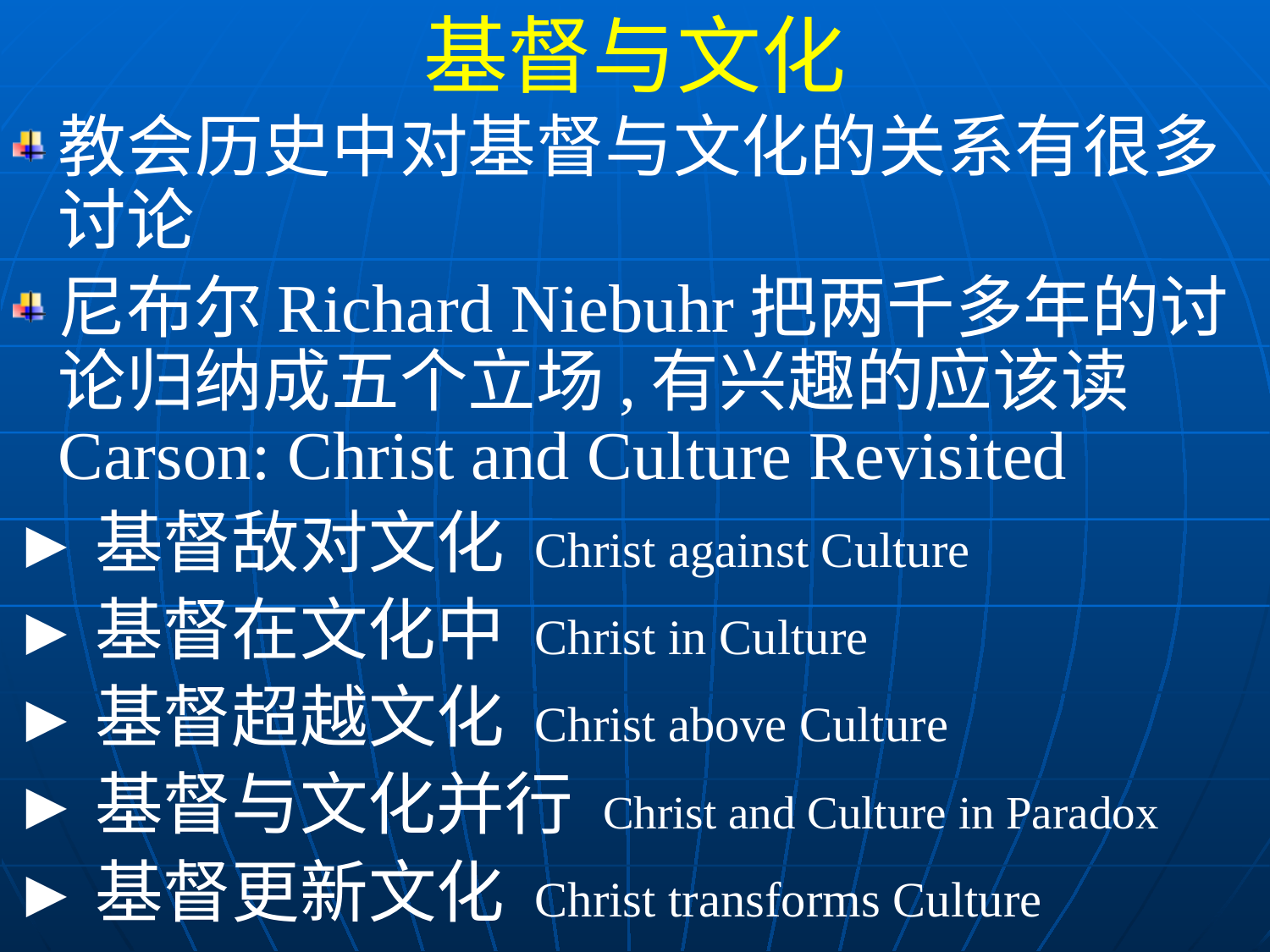

基督与文化
教会历史中对基督与文化的关系有很多讨论
尼布尔Richard Niebuhr把两千多年的讨论归纳成五个立场,有兴趣的应该读Carson: Christ and Culture Revisited
►基督敌对文化 Christ against Culture
►基督在文化中 Christ in Culture
►基督超越文化 Christ above Culture
►基督与文化并行 Christ and Culture in Paradox
►基督更新文化 Christ transforms Culture